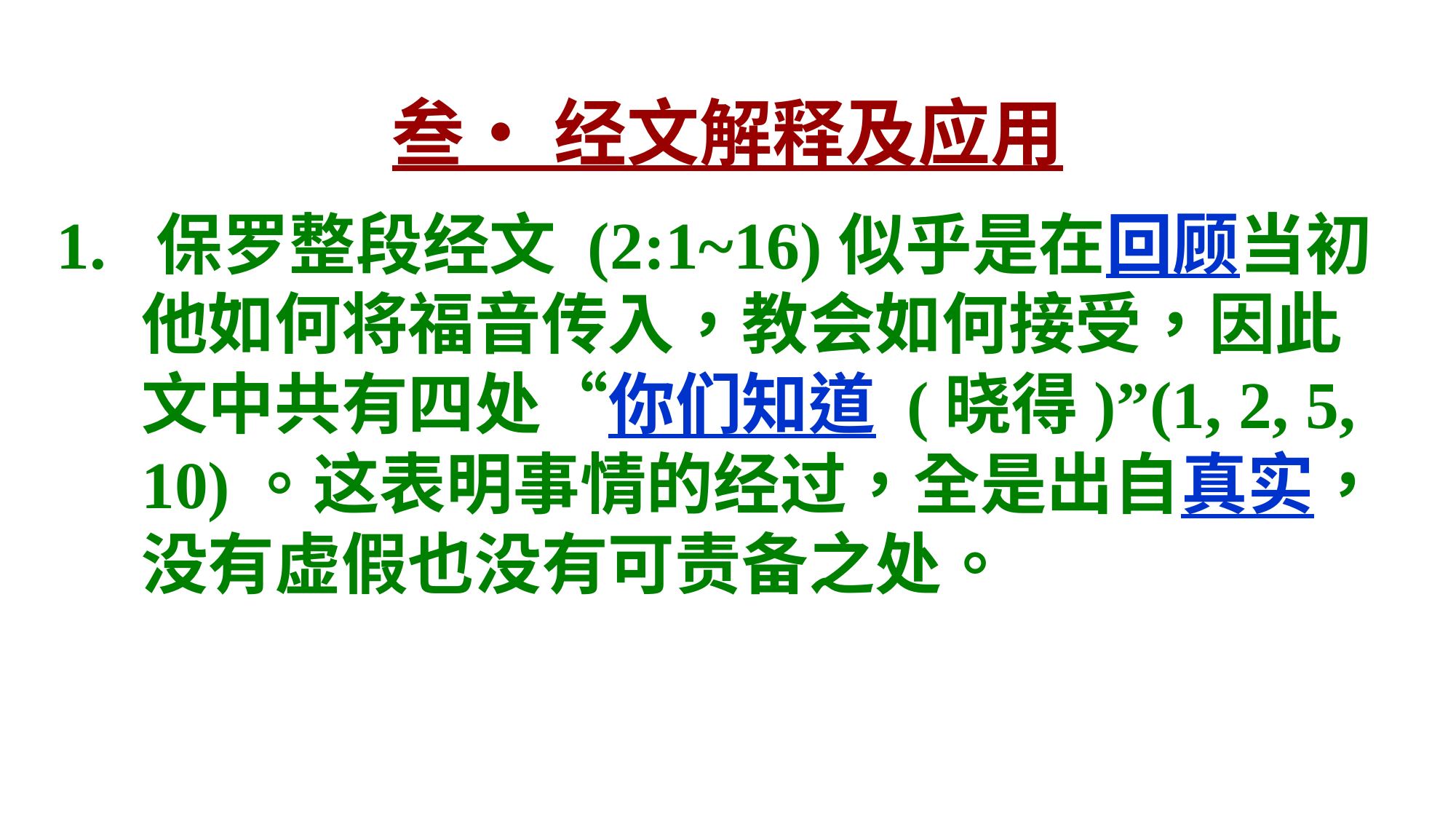

叁‧ 经文解释及应用
1.  保罗整段经文 (2:1~16)似乎是在回顾当初他如何将福音传入，教会如何接受，因此文中共有四处“你们知道 (晓得)”(1, 2, 5, 10)。这表明事情的经过，全是出自真实，没有虚假也没有可责备之处。